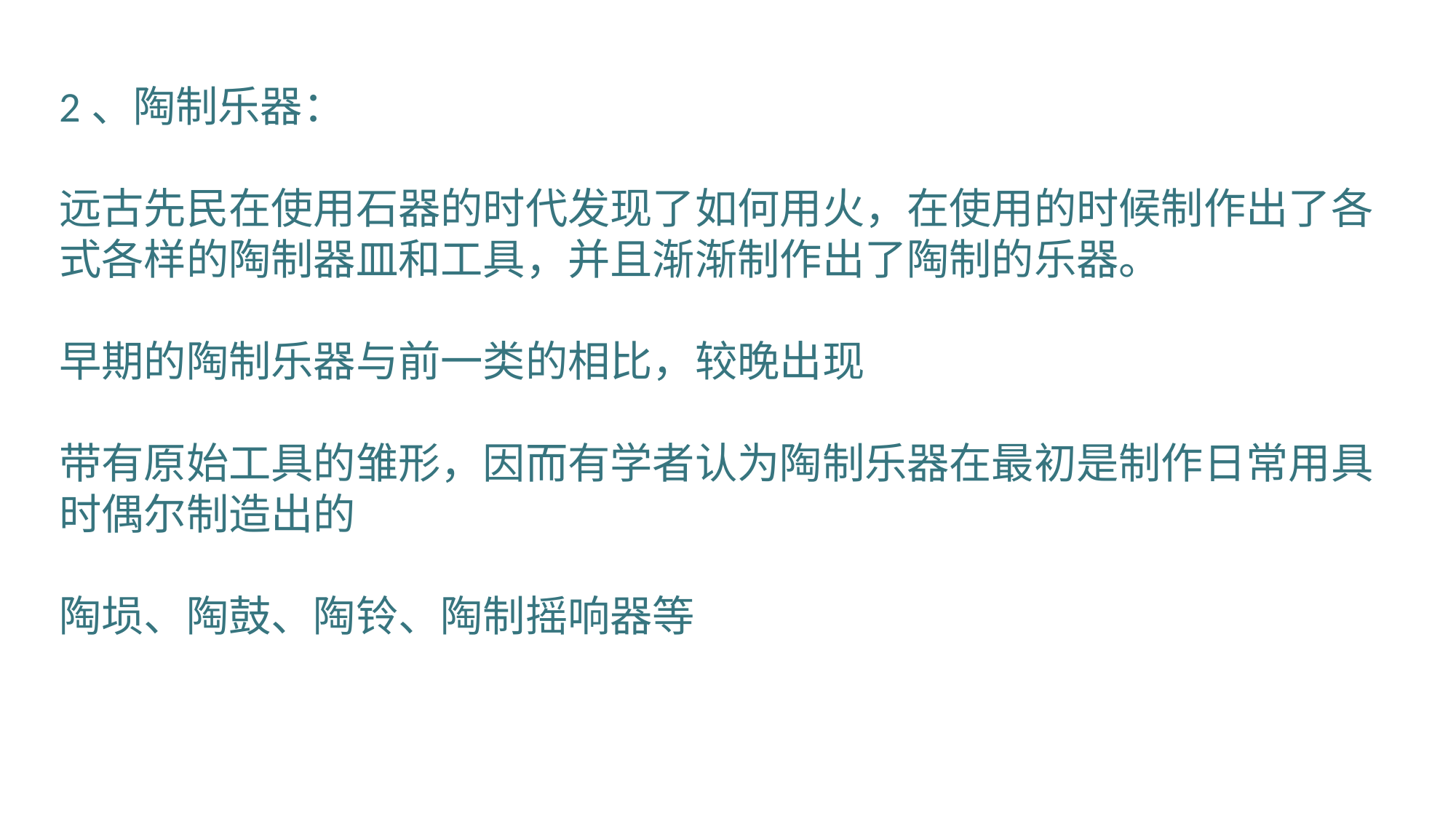

2、陶制乐器：

远古先民在使用石器的时代发现了如何用火，在使用的时候制作出了各式各样的陶制器皿和工具，并且渐渐制作出了陶制的乐器。

早期的陶制乐器与前一类的相比，较晚出现

带有原始工具的雏形，因而有学者认为陶制乐器在最初是制作日常用具时偶尔制造出的

陶埙、陶鼓、陶铃、陶制摇响器等